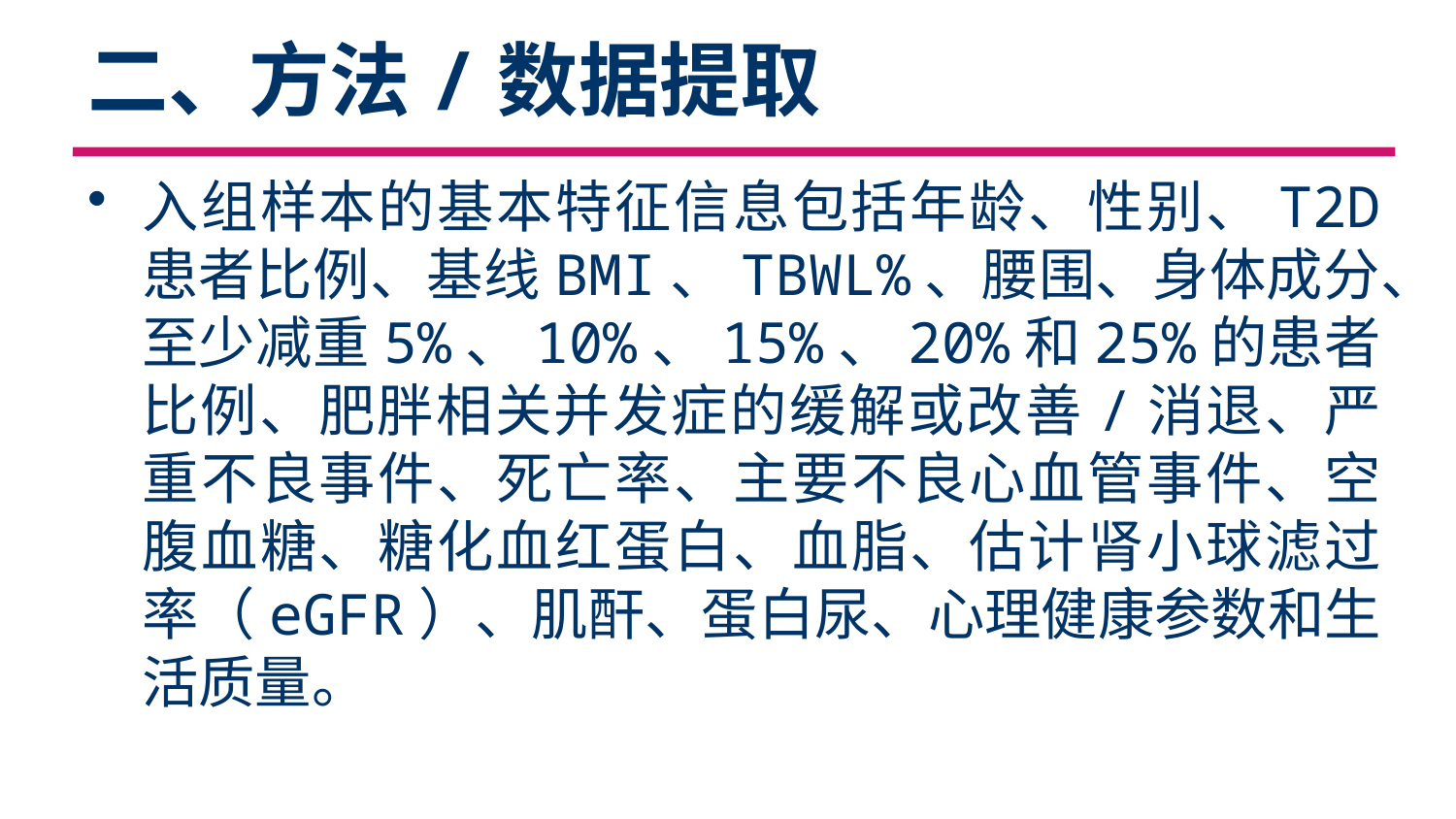

# 二、方法/数据提取

入组样本的基本特征信息包括年龄、性别、T2D 患者比例、基线BMI、TBWL%、腰围、身体成分、至少减重5%、10%、15%、20%和25%的患者比例、肥胖相关并发症的缓解或改善/消退、严重不良事件、死亡率、主要不良心血管事件、空腹血糖、糖化血红蛋白、血脂、估计肾小球滤过率（eGFR）、肌酐、蛋白尿、心理健康参数和生活质量。